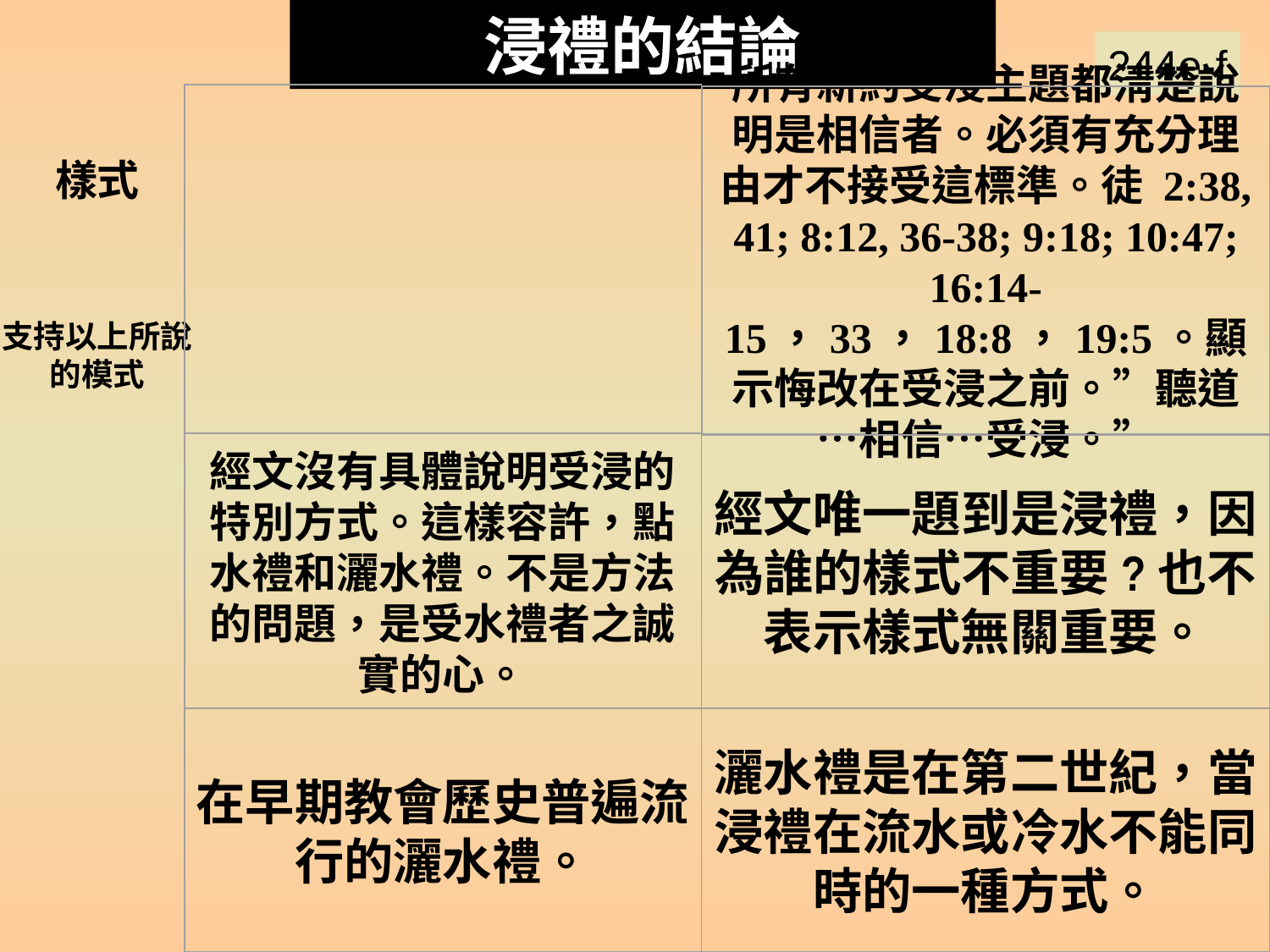

浸禮的結論
244e-f
Baptism Summary 7

所有新約受浸主題都淸楚說明是相信者。必須有充分理由才不接受這標準。徒 2:38, 41; 8:12, 36-38; 9:18; 10:47; 16:14-15，33，18:8，19:5。顯示悔改在受浸之前。”聽道…相信…受浸。”
樣式
支持以上所說的模式

經文沒有具體說明受浸的特別方式。這樣容許，點水禮和灑水禮。不是方法的問題，是受水禮者之誠實的心。

經文唯一題到是浸禮，因為誰的樣式不重要?也不表示樣式無關重要。

在早期教會歷史普遍流行的灑水禮。

灑水禮是在第二世紀，當浸禮在流水或冷水不能同時的一種方式。